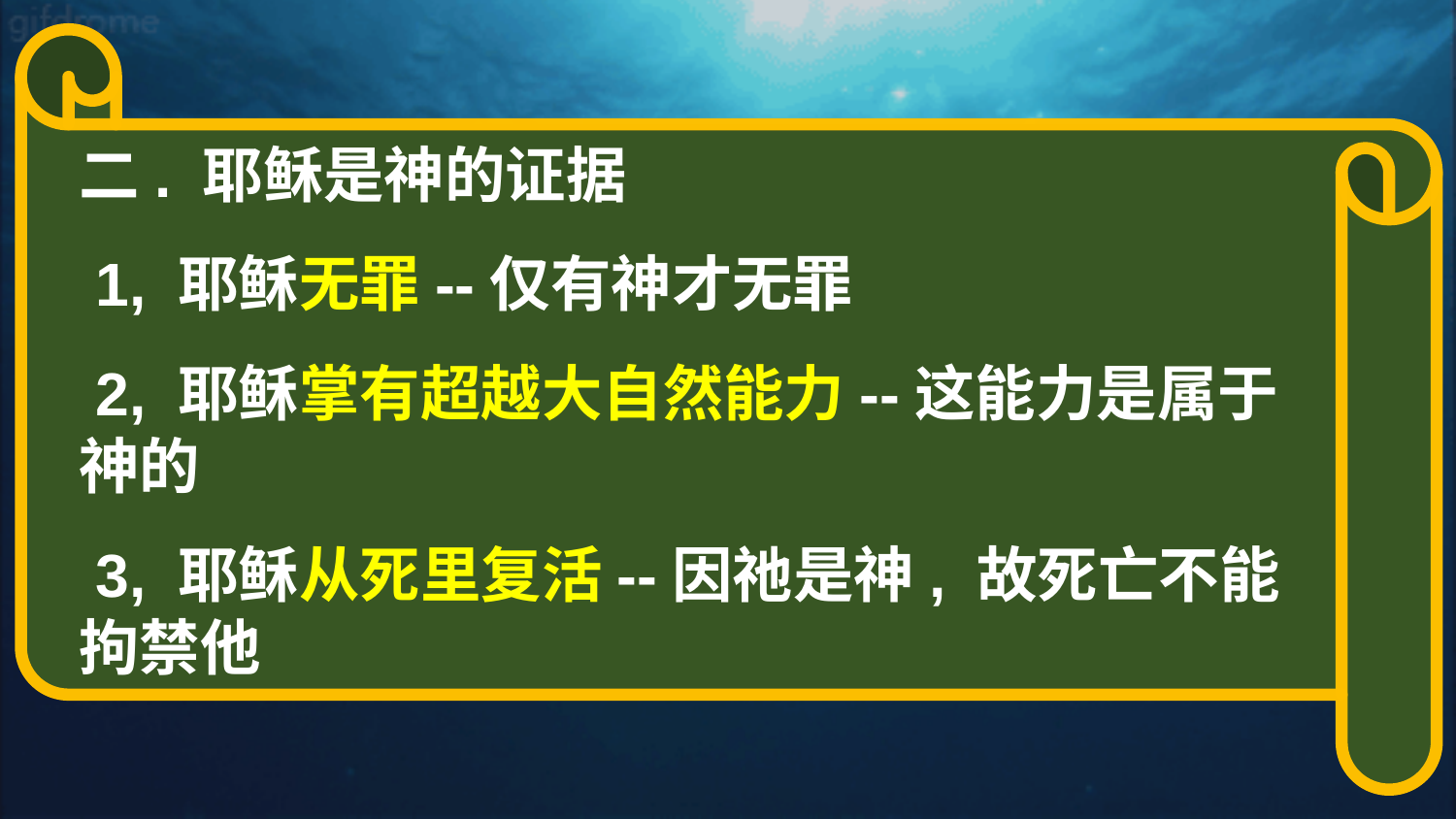

二. 耶稣是神的证据
 1, 耶稣无罪--仅有神才无罪
 2, 耶稣掌有超越大自然能力--这能力是属于神的
 3, 耶稣从死里复活--因祂是神, 故死亡不能拘禁他